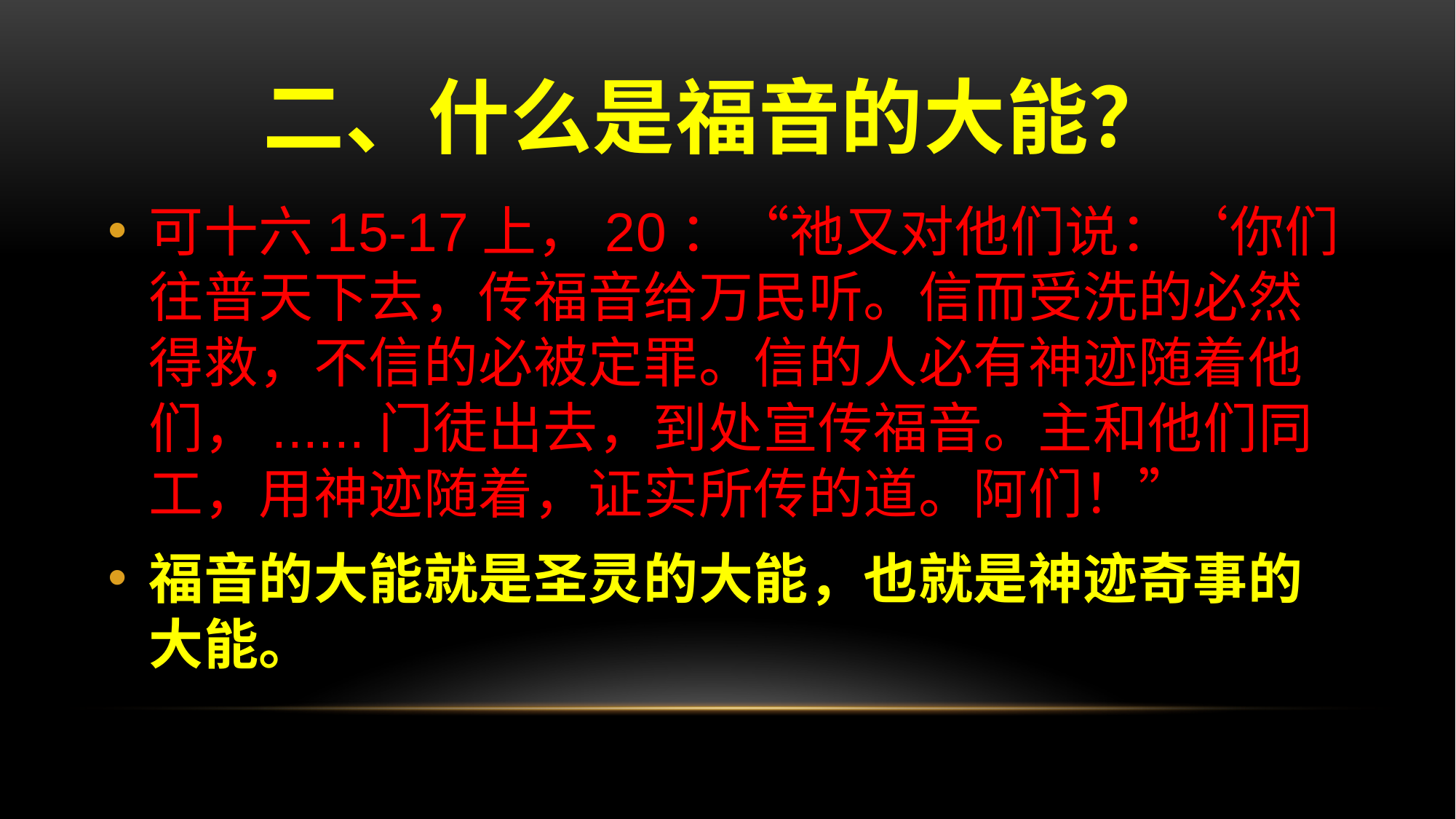

# 二、什么是福音的大能？
可十六15-17上，20：“祂又对他们说：‘你们往普天下去，传福音给万民听。信而受洗的必然得救，不信的必被定罪。信的人必有神迹随着他们，......门徒出去，到处宣传福音。主和他们同工，用神迹随着，证实所传的道。阿们！”
福音的大能就是圣灵的大能，也就是神迹奇事的大能。